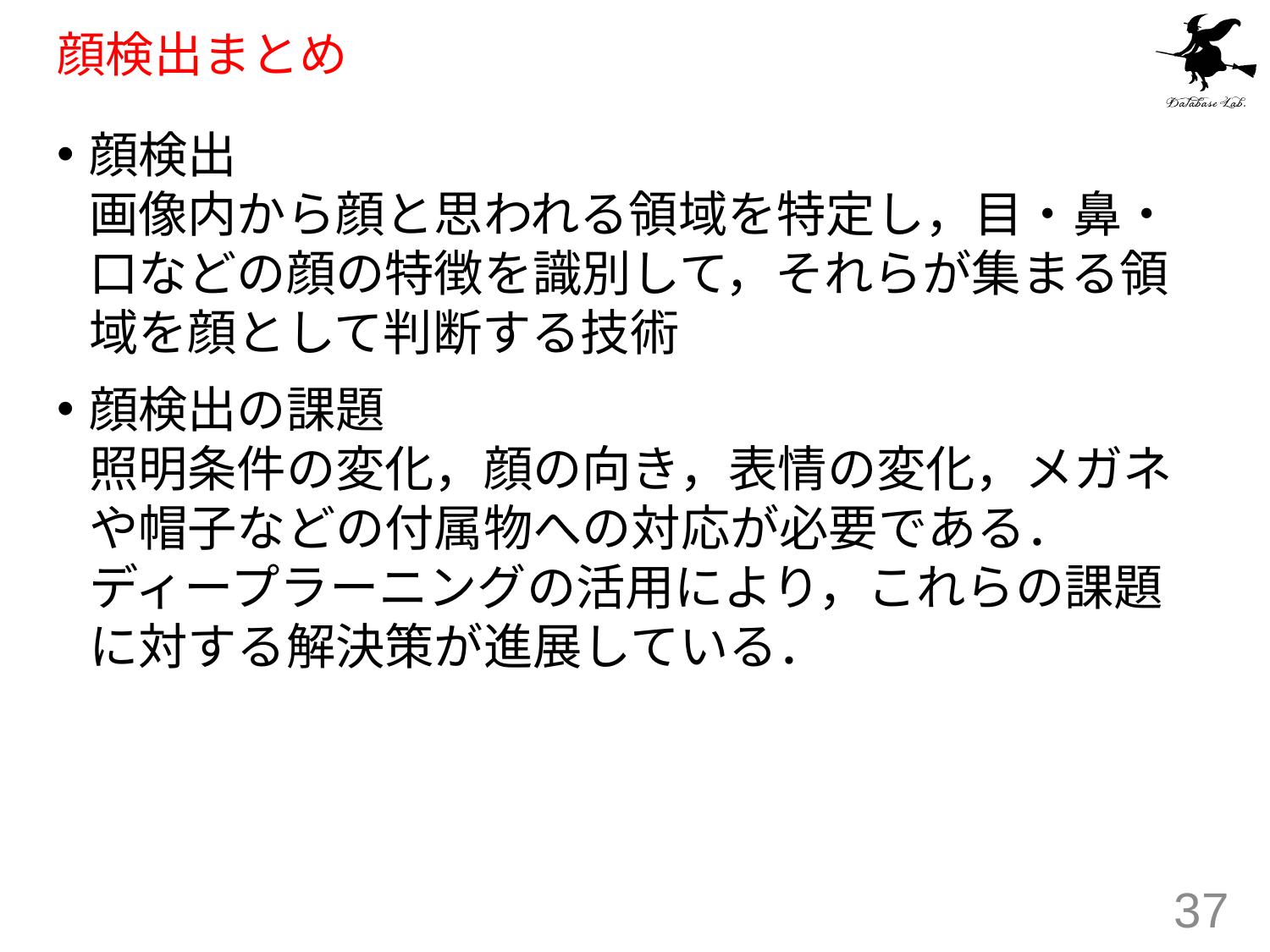

# 顔検出まとめ
顔検出
画像内から顔と思われる領域を特定し，目・鼻・口などの顔の特徴を識別して，それらが集まる領域を顔として判断する技術
顔検出の課題
照明条件の変化，顔の向き，表情の変化，メガネや帽子などの付属物への対応が必要である．ディープラーニングの活用により，これらの課題に対する解決策が進展している．
37